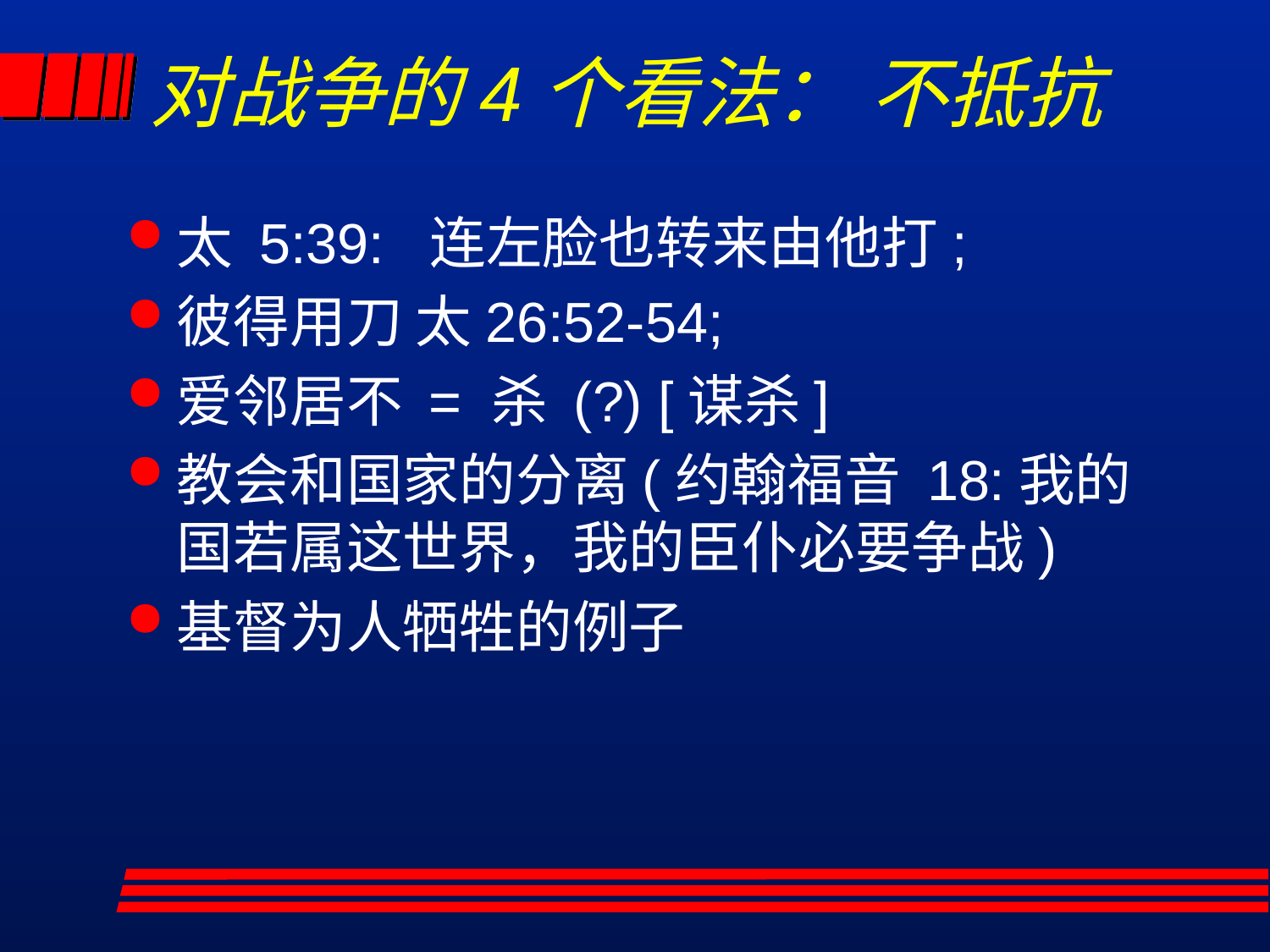

# 对战争的4个看法： 不抵抗
太 5:39:  连左脸也转来由他打;
彼得用刀 太26:52-54;
爱邻居不 = 杀 (?) [谋杀]
教会和国家的分离(约翰福音 18:我的国若属这世界，我的臣仆必要争战)
基督为人牺牲的例子